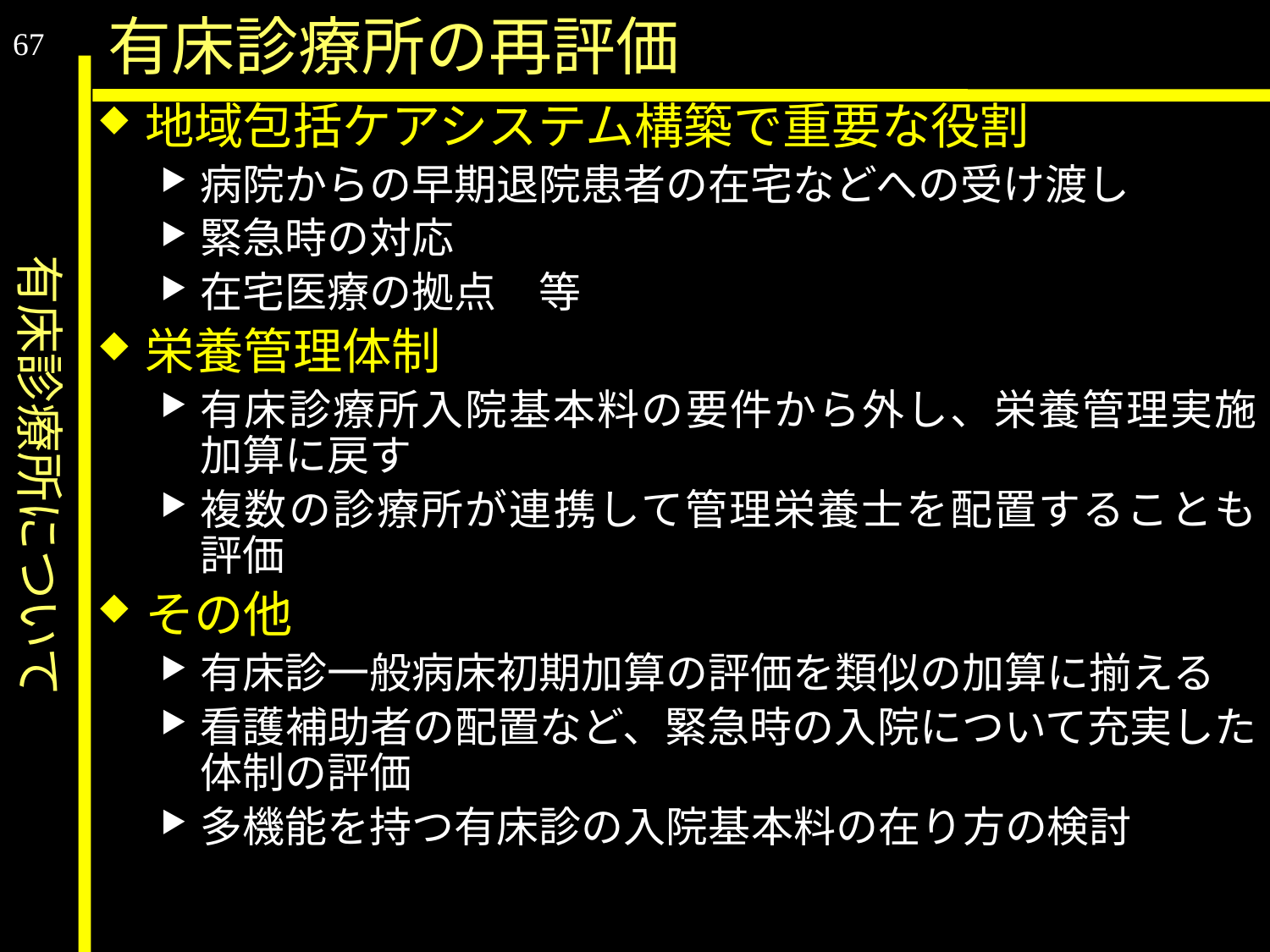

有床診療所について
有床診療所の再評価
67

地域包括ケアシステム構築で重要な役割
病院からの早期退院患者の在宅などへの受け渡し
緊急時の対応
在宅医療の拠点　等
栄養管理体制
有床診療所入院基本料の要件から外し、栄養管理実施加算に戻す
複数の診療所が連携して管理栄養士を配置することも評価
その他
有床診一般病床初期加算の評価を類似の加算に揃える
看護補助者の配置など、緊急時の入院について充実した体制の評価
多機能を持つ有床診の入院基本料の在り方の検討